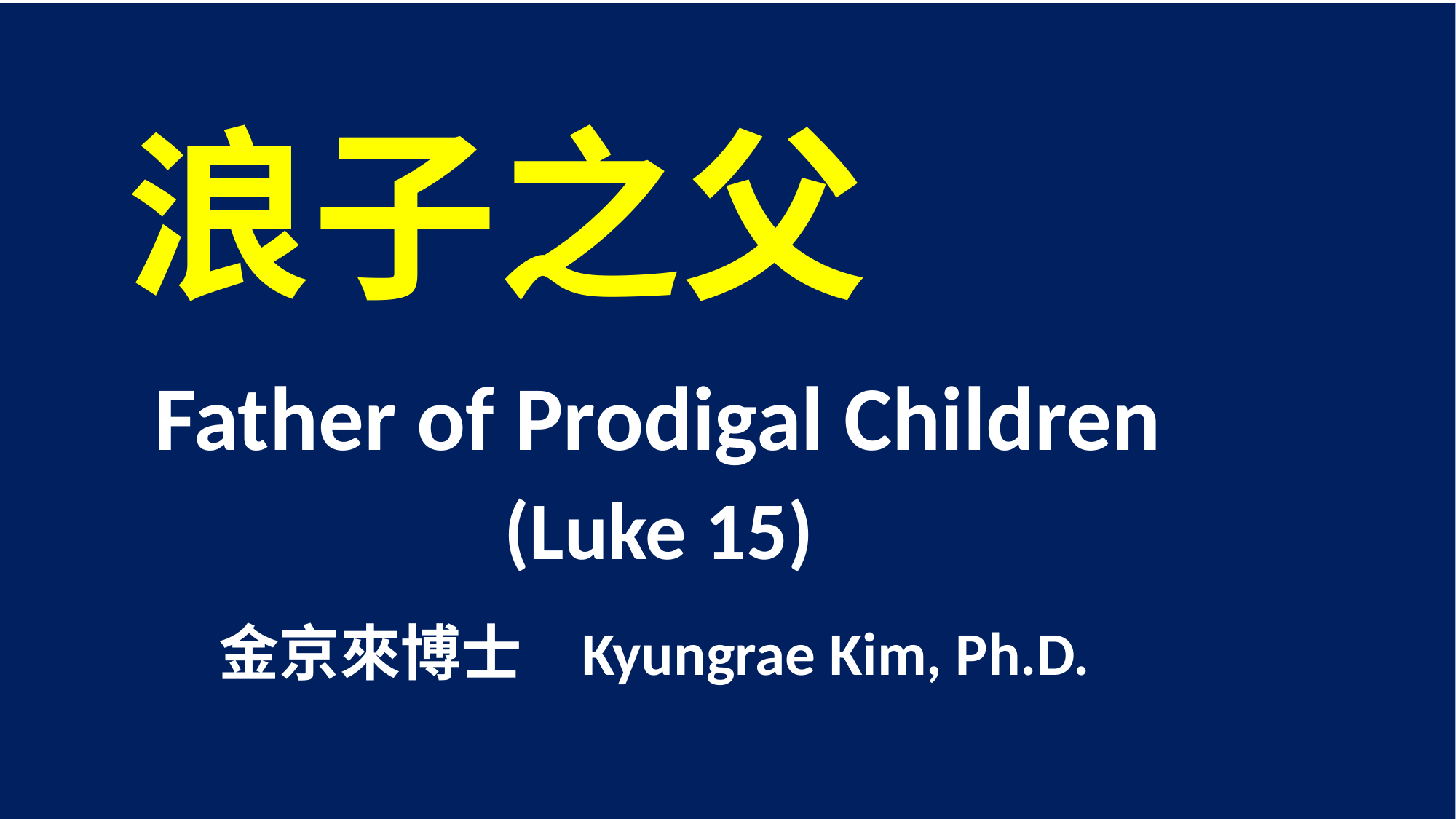

浪子之父

       Father of Prodigal Children
                        (Luke 15)

              金京來博士   Kyungrae Kim, Ph.D.